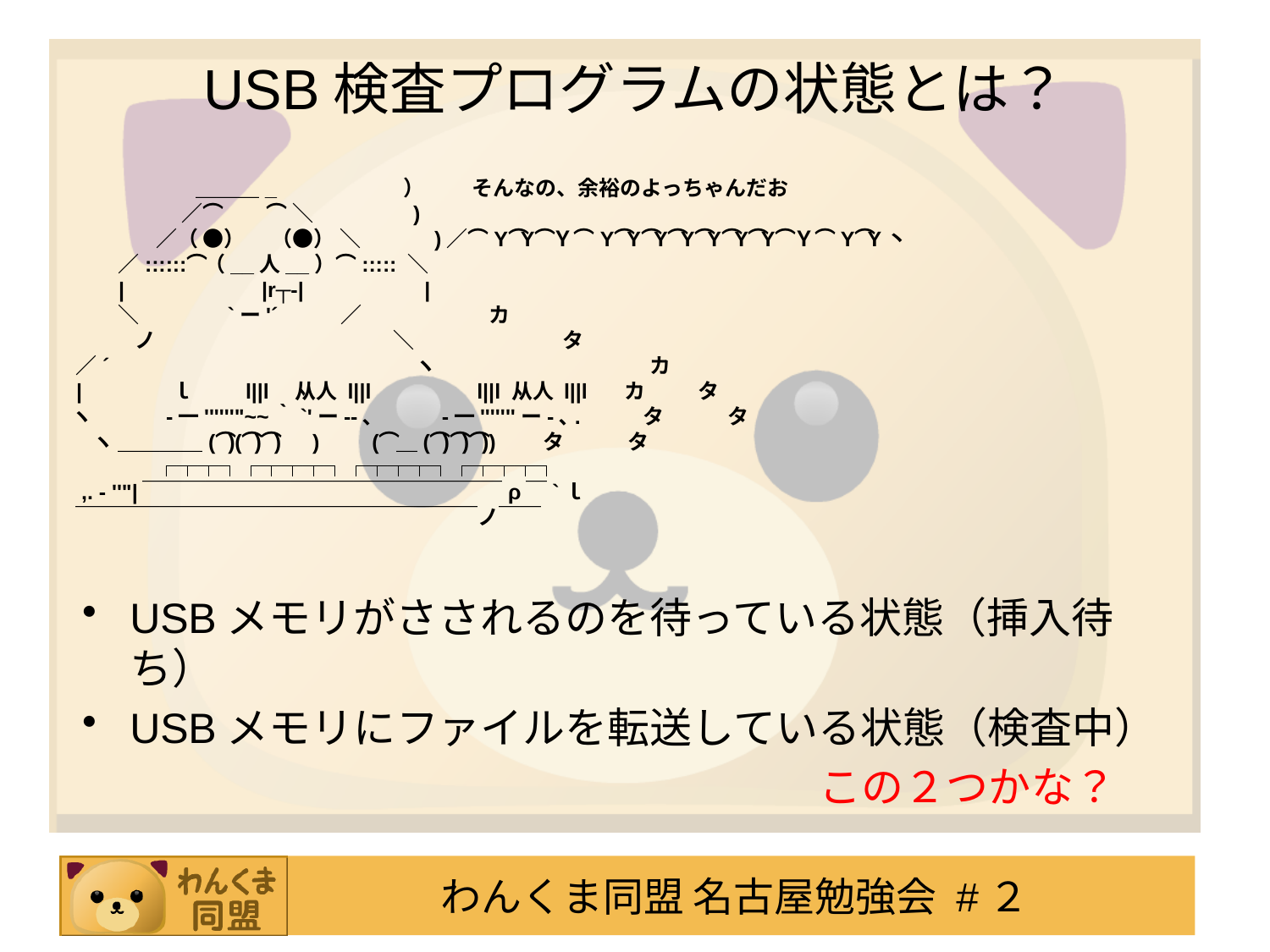

# USB検査プログラムの状態とは？
　　　　　　 　   ＿＿＿_ 　　 　　　 ） 　　そんなの、余裕のよっちゃんだお
　　　　　　　 ／⌒　　⌒ ＼ 　　　　 )
　　　　　　／（ ●） 　（●） ＼　　 　)／⌒Y⌒Y⌒Ｙ⌒Y⌒Y⌒Y⌒Y⌒Y⌒Y⌒Y⌒Ｙ⌒Y⌒Y丶
　　　　 ／::::::⌒（__人__）⌒::::: ＼
　　　　|　　　　　　|r┬-|　　　 　　|
　　　　 ＼ 　 　 　 `ー'´ 　 　 ／　　　　　　カ
　　　　　ノ　　　　　　　　　　 　＼　　　　　　　タ
　　 ／´　　　　　　　　　　　　 　　ヽ 　 　 　 　 　 　 　 　 カ
　　|　　　　ｌ　　 l||l　从人 l||l 　　　　 l||l 从人 l||l 　 カ 　 　タ
　　ヽ　　　 -一''''''"~~｀`'ー--､　　　-一'''''''ー-､. 　 　 タ　　　タ
　　　ヽ ＿＿＿＿(⌒)(⌒)⌒)　)　　(⌒＿(⌒)⌒)⌒))　　タ　　　タ
　　　　　　┌┬┬┐┌┬┬┬┐┌┬┬┬┐┌┬┬┬┐
　　 ,. - ''"|￣￣￣￣￣￣￣￣￣￣￣￣￣￣￣￣￣ρ￣`ｌ
　　 ￣￣￣￣￣￣￣￣￣￣￣￣￣￣￣￣￣￣￣ノ￣￣

USBメモリがさされるのを待っている状態（挿入待ち）
USBメモリにファイルを転送している状態（検査中）
この２つかな？